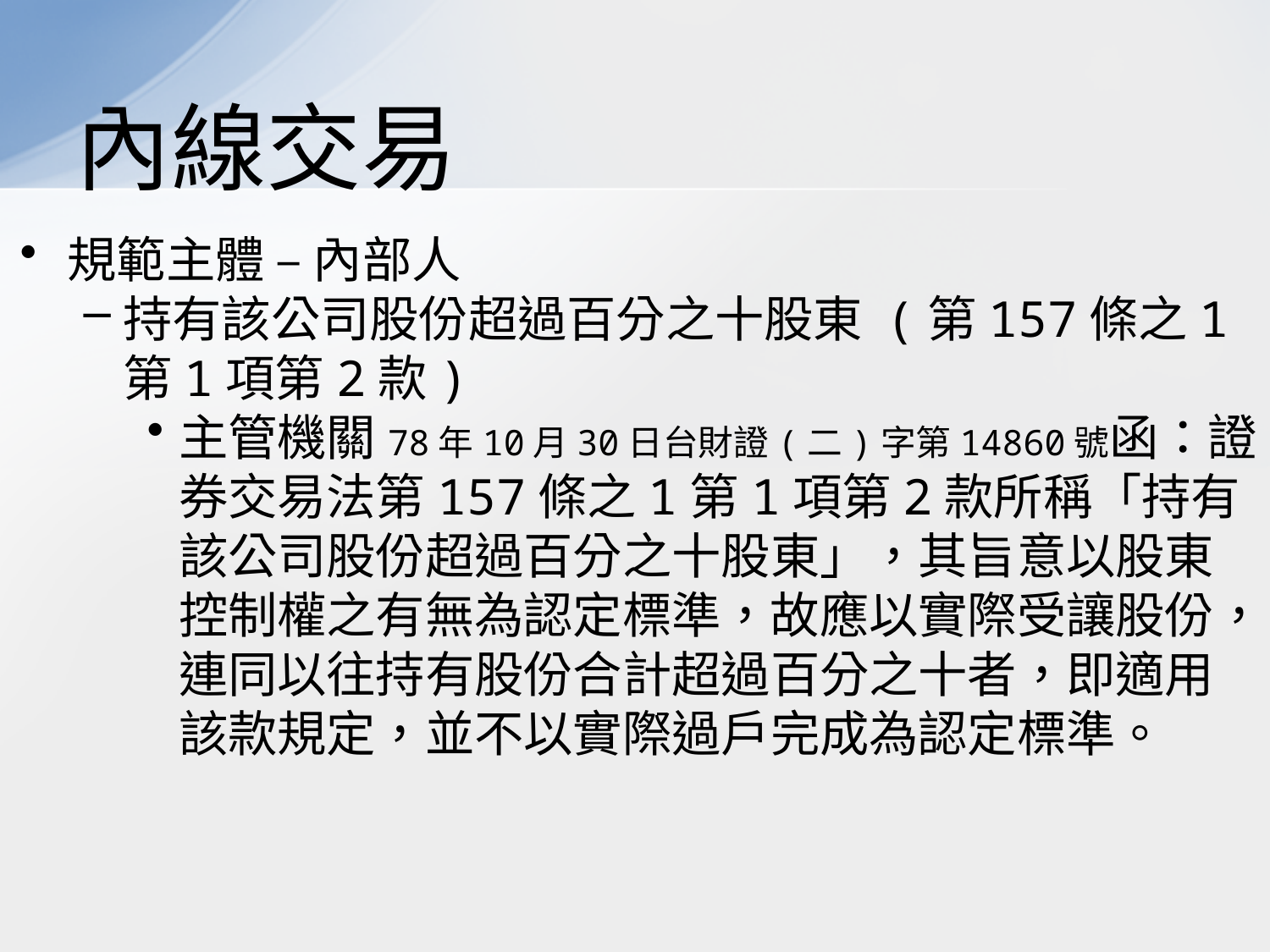

# 內線交易
規範主體 – 內部人
持有該公司股份超過百分之十股東 (第157條之1第1項第2款)
主管機關78年10月30日台財證(二)字第14860號函：證券交易法第157條之1第1項第2款所稱「持有該公司股份超過百分之十股東」，其旨意以股東控制權之有無為認定標準，故應以實際受讓股份，連同以往持有股份合計超過百分之十者，即適用該款規定，並不以實際過戶完成為認定標準。